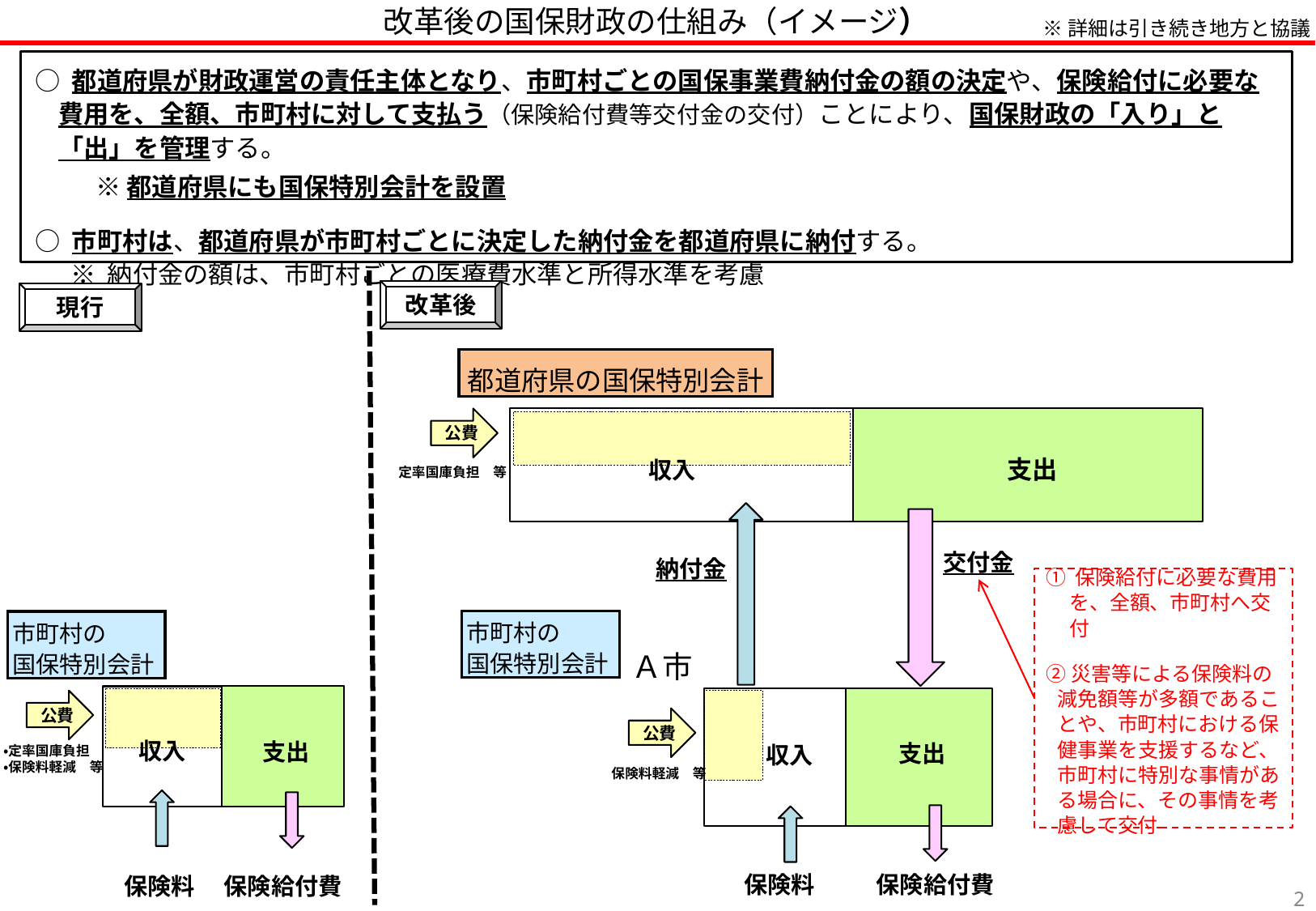

# 改革後の国保財政の仕組み（イメージ）
※詳細は引き続き地方と協議
○ 都道府県が財政運営の責任主体となり、市町村ごとの国保事業費納付金の額の決定や、保険給付に必要な費用を、全額、市町村に対して支払う（保険給付費等交付金の交付）ことにより、国保財政の「入り」と「出」を管理する。
　※ 都道府県にも国保特別会計を設置
○ 市町村は、都道府県が市町村ごとに決定した納付金を都道府県に納付する。
※ 納付金の額は、市町村ごとの医療費水準と所得水準を考慮
改革後
現行
都道府県の国保特別会計

公費

支出

収入
定率国庫負担　等
交付金
納付金
① 保険給付に必要な費用を、全額、市町村へ交付
②災害等による保険料の減免額等が多額であることや、市町村における保健事業を支援するなど、市町村に特別な事情がある場合に、その事情を考慮して交付

市町村の
国保特別会計
市町村の
国保特別会計
Ａ市

支出

保険料
保険給付費

支出

保険料
保険給付費

公費
・定率国庫負担
・保険料軽減　等

公費
収入
収入
　保険料軽減　等

2